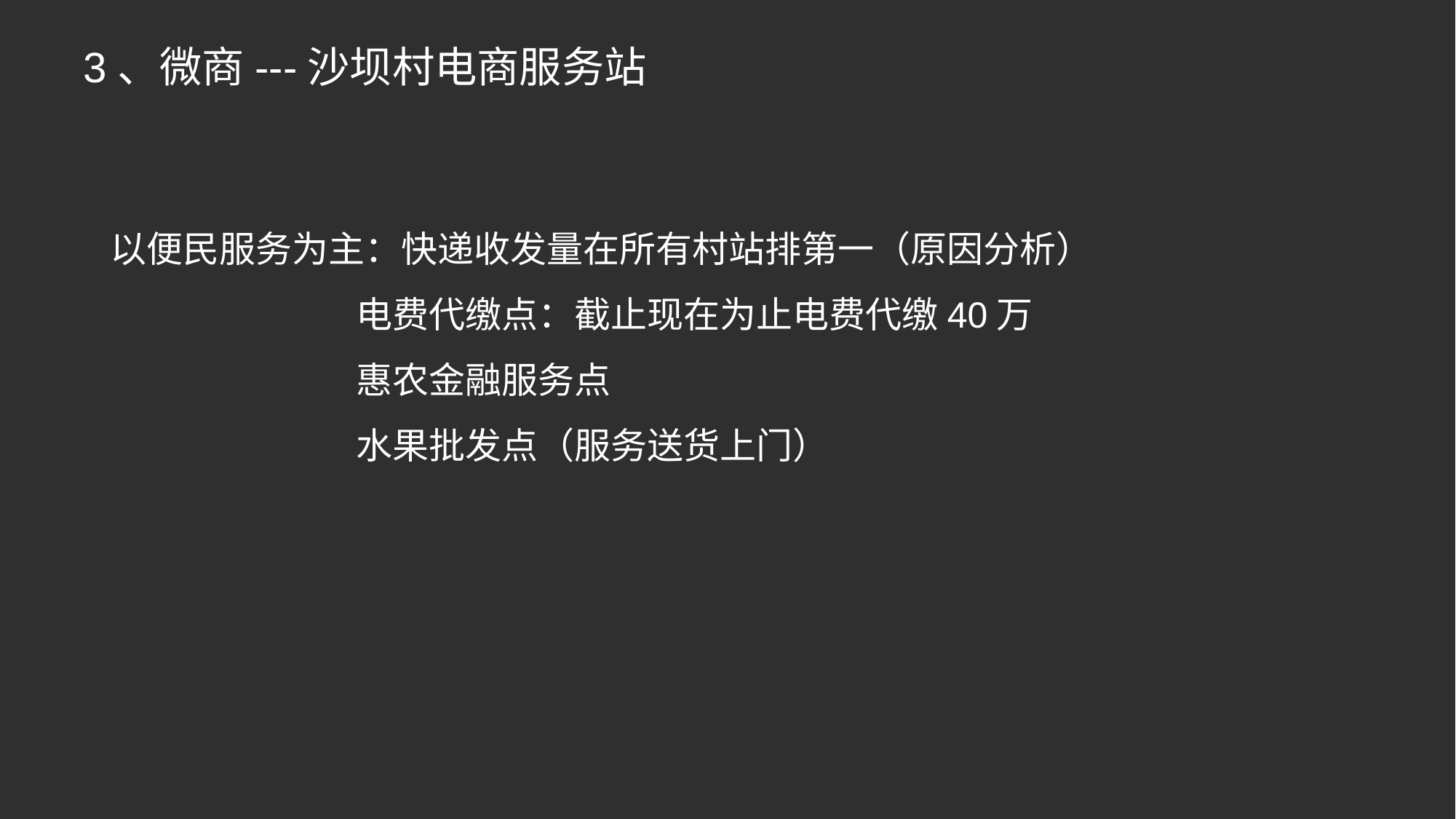

# 3、微商---沙坝村电商服务站
以便民服务为主：快递收发量在所有村站排第一（原因分析）
                             电费代缴点：截止现在为止电费代缴40万
                             惠农金融服务点
                             水果批发点（服务送货上门）